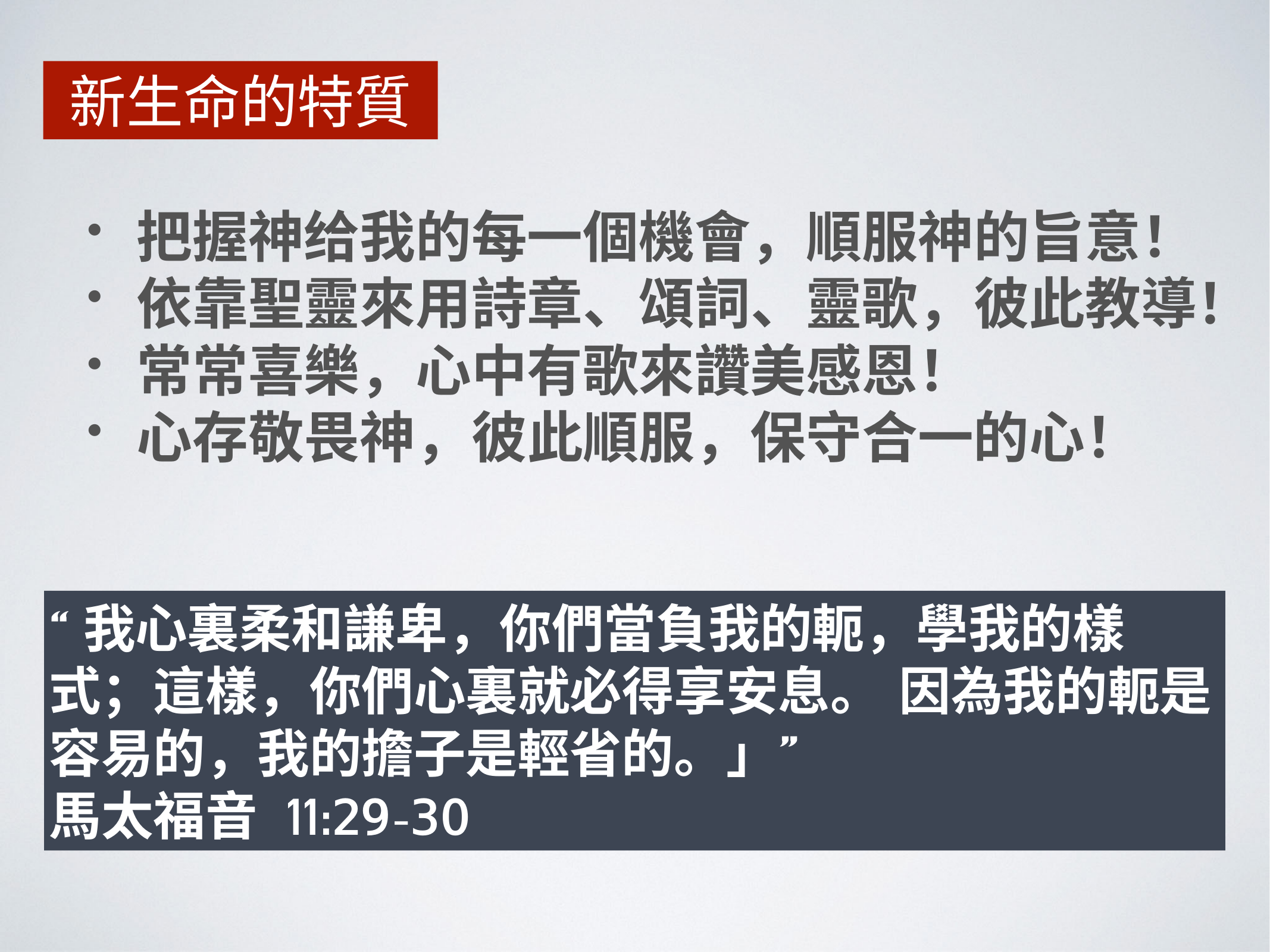

新生命的特質
把握神给我的每一個機會，順服神的旨意！
依靠聖靈來用詩章、頌詞、靈歌，彼此教導！
常常喜樂，心中有歌來讚美感恩！
心存敬畏神，彼此順服，保守合一的心！
“我心裏柔和謙卑，你們當負我的軛，學我的樣式；這樣，你們心裏就必得享安息。 因為我的軛是容易的，我的擔子是輕省的。」”
馬太福音 11:29-30